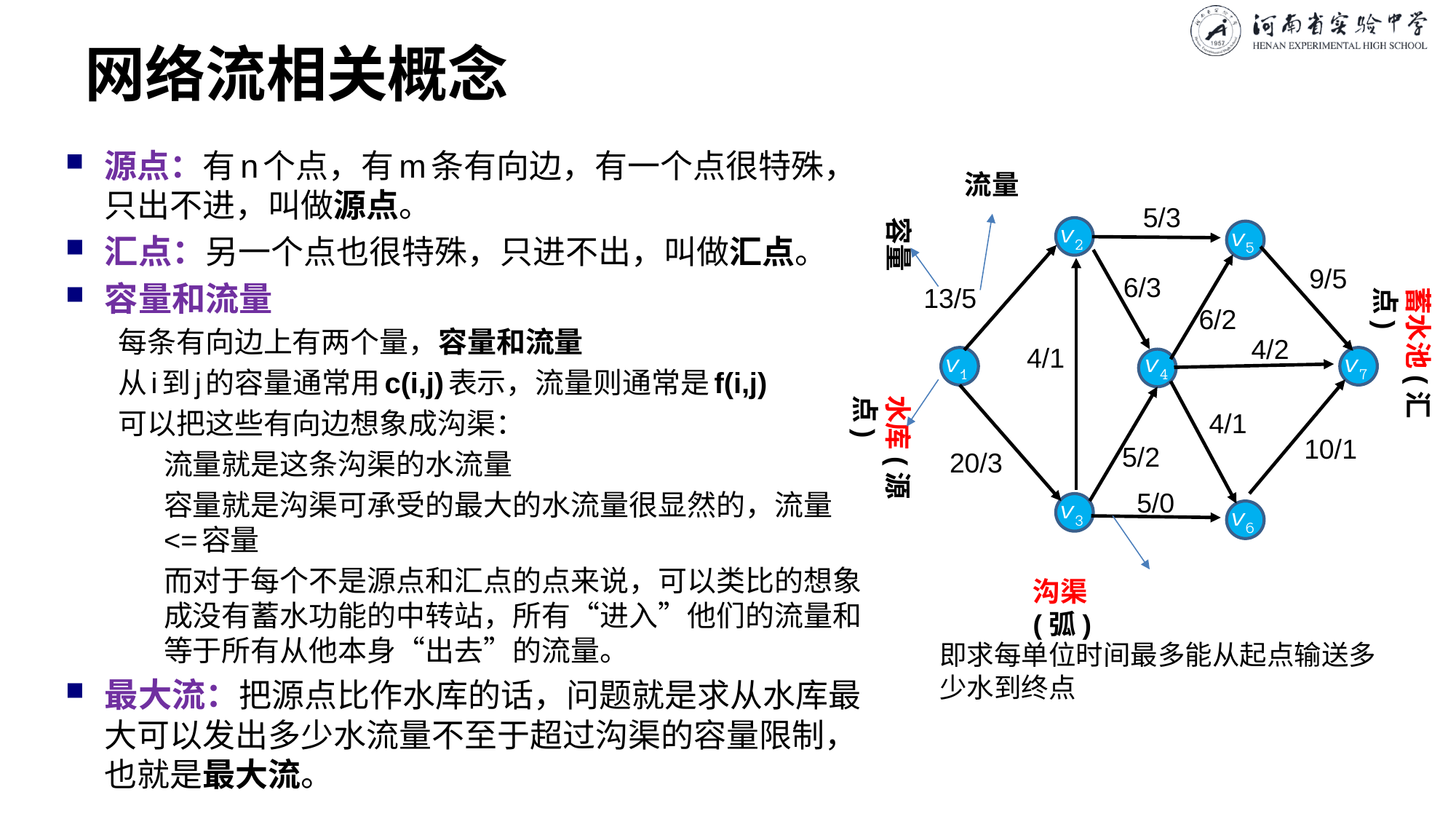

# 网络流相关概念
源点：有n个点，有m条有向边，有一个点很特殊，只出不进，叫做源点。
汇点：另一个点也很特殊，只进不出，叫做汇点。
容量和流量
每条有向边上有两个量，容量和流量
从i到j的容量通常用c(i,j)表示，流量则通常是f(i,j)
可以把这些有向边想象成沟渠：
流量就是这条沟渠的水流量
容量就是沟渠可承受的最大的水流量很显然的，流量<=容量
而对于每个不是源点和汇点的点来说，可以类比的想象成没有蓄水功能的中转站，所有“进入”他们的流量和等于所有从他本身“出去”的流量。
最大流：把源点比作水库的话，问题就是求从水库最大可以发出多少水流量不至于超过沟渠的容量限制，也就是最大流。
流量
5/3
容量
v2
v5

9/5
6/3
13/5
蓄水池(汇点)
6/2
4/2
4/1
v1
v4
v7

水库(源点)
4/1
10/1
5/2
20/3
5/0
v3

v6

沟渠(弧)
即求每单位时间最多能从起点输送多少水到终点